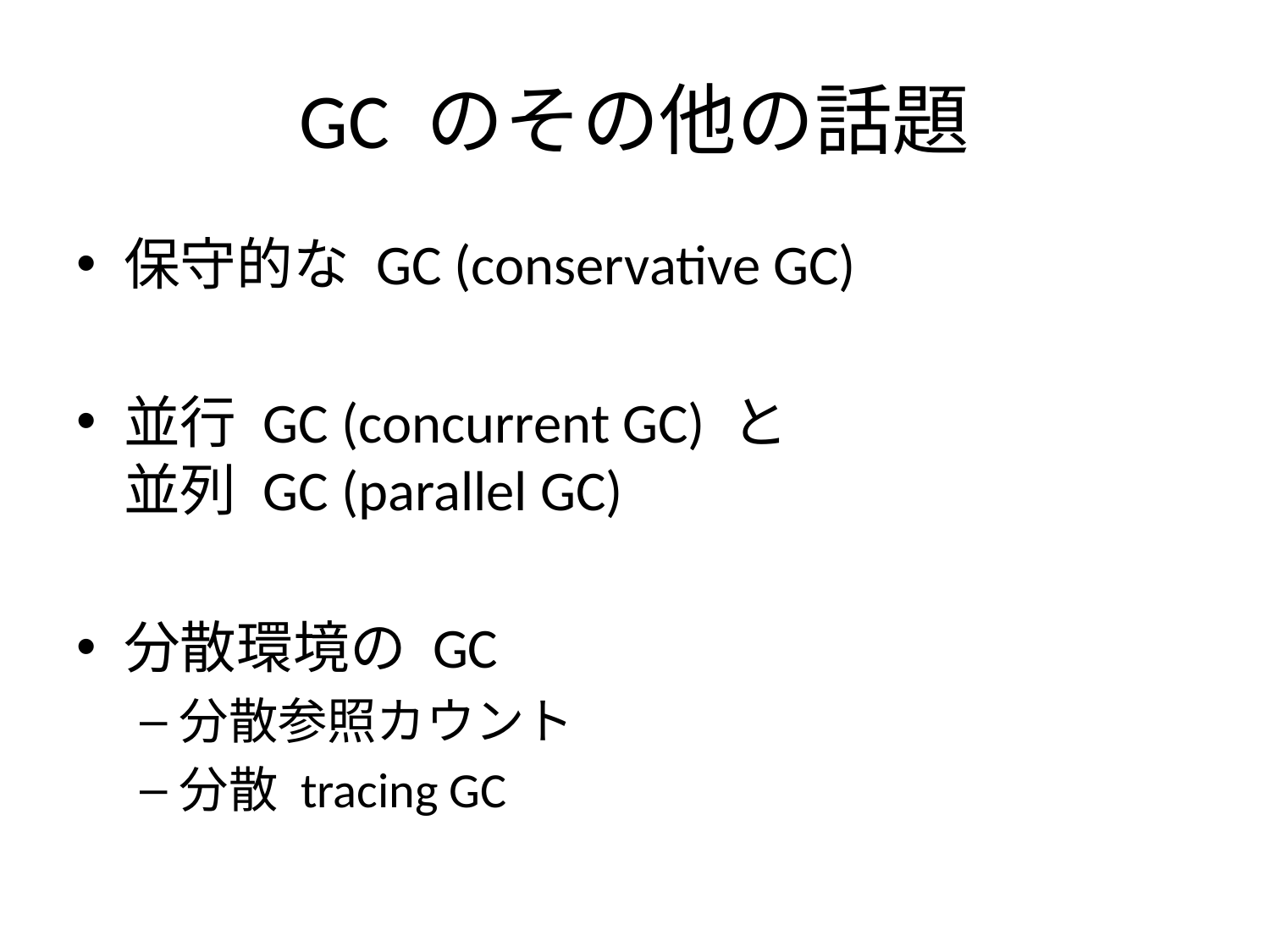

# GC のその他の話題
保守的な GC (conservative GC)

並行 GC (concurrent GC) と
並列 GC (parallel GC)

分散環境の GC
分散参照カウント
分散 tracing GC